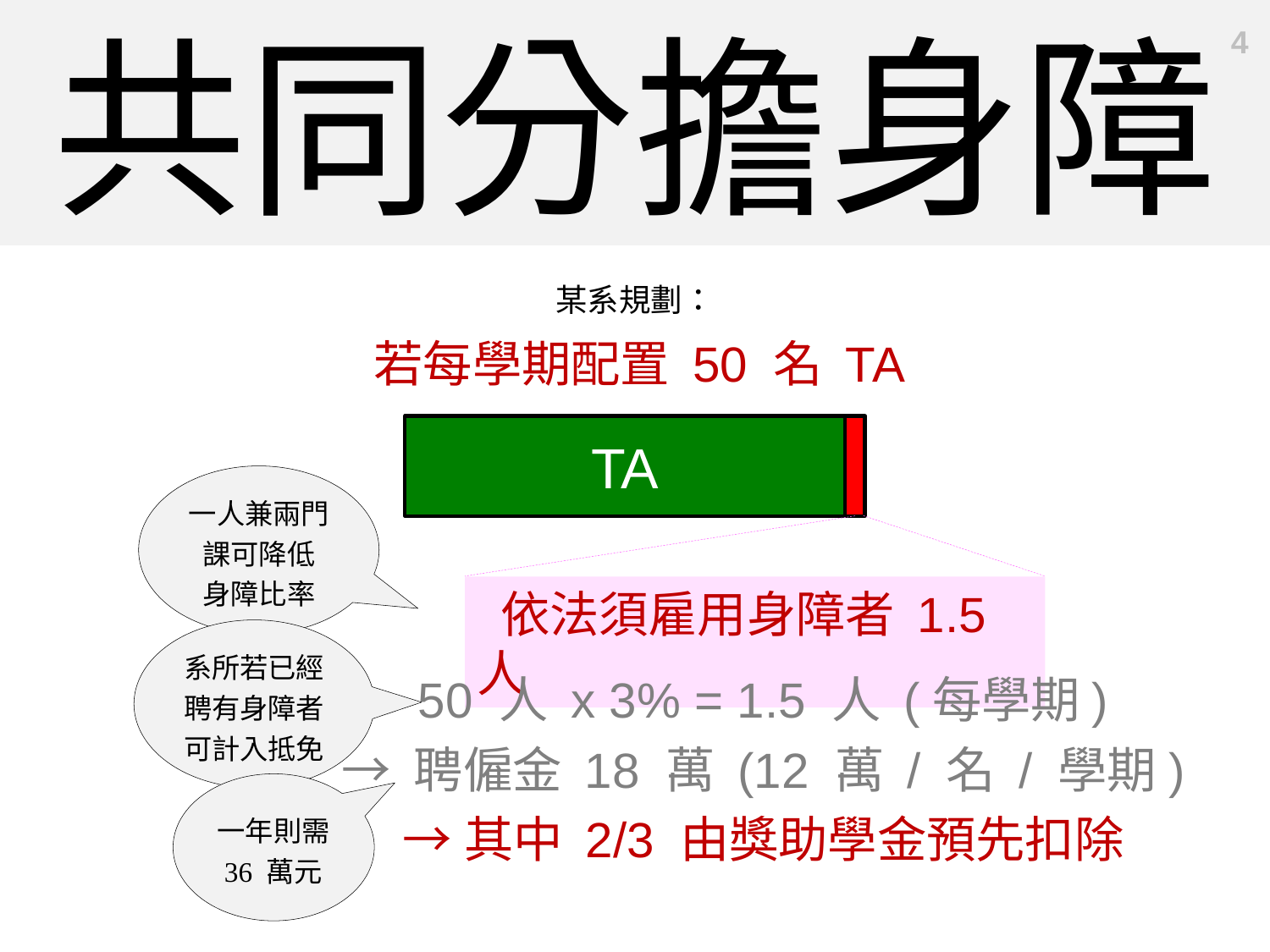

共同分擔身障
4
某系規劃：
若每學期配置 50 名 TA
TA

一人兼兩門課可降低
身障比率
 依法須雇用身障者 1.5 人
系所若已經聘有身障者 可計入抵免
50 人 x 3% = 1.5 人 (每學期)
→ 聘僱金 18 萬 (12 萬 / 名 / 學期)
→其中 2/3 由獎助學金預先扣除
一年則需 36 萬元